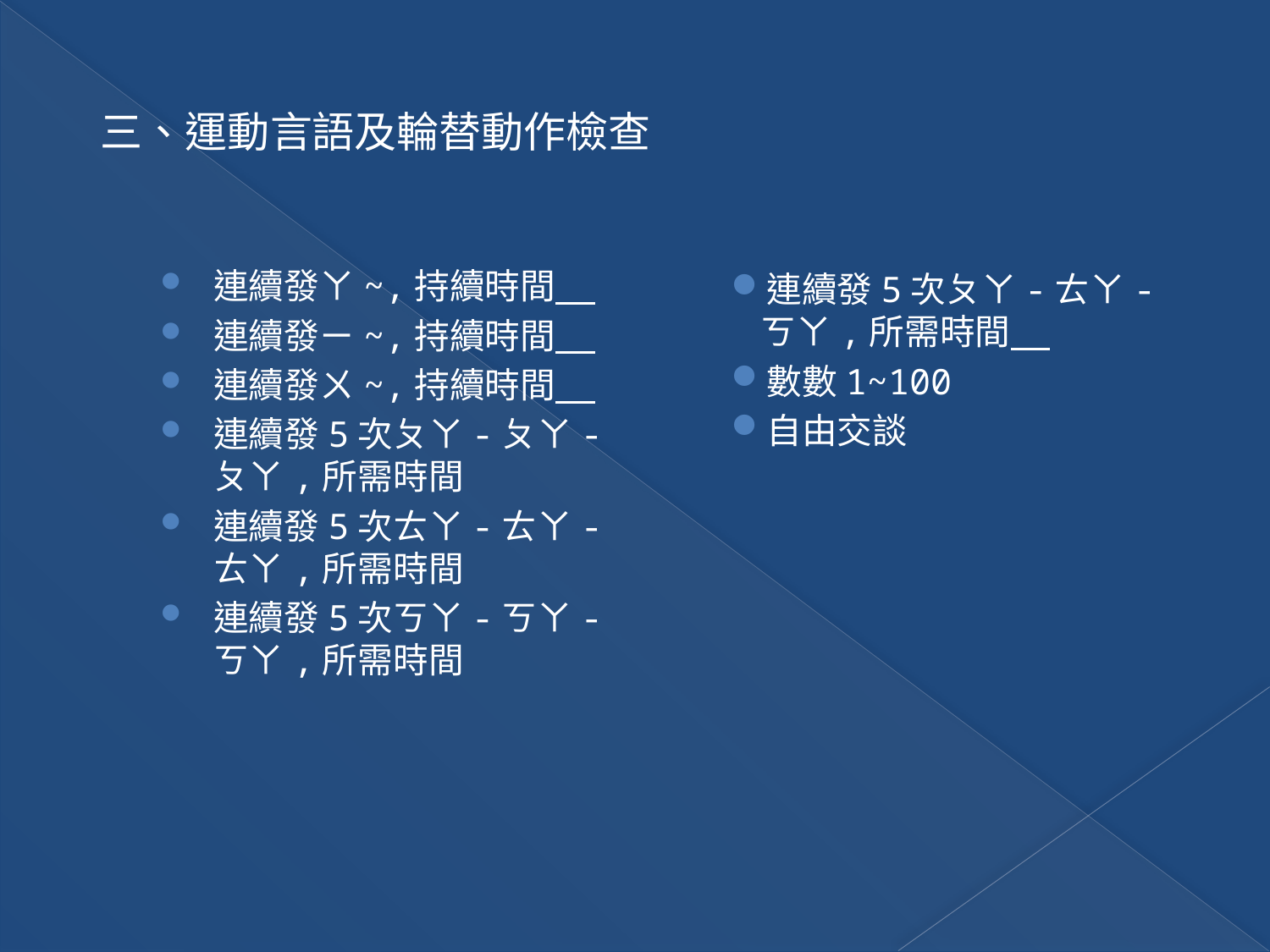

三、運動言語及輪替動作檢查
連續發ㄚ~,持續時間
連續發ㄧ~,持續時間
連續發ㄨ~,持續時間
連續發5次ㄆㄚ-ㄆㄚ-ㄆㄚ,所需時間
連續發5次ㄊㄚ-ㄊㄚ-ㄊㄚ,所需時間
連續發5次ㄎㄚ-ㄎㄚ-ㄎㄚ,所需時間
連續發5次ㄆㄚ-ㄊㄚ-ㄎㄚ,所需時間
數數1~100
自由交談